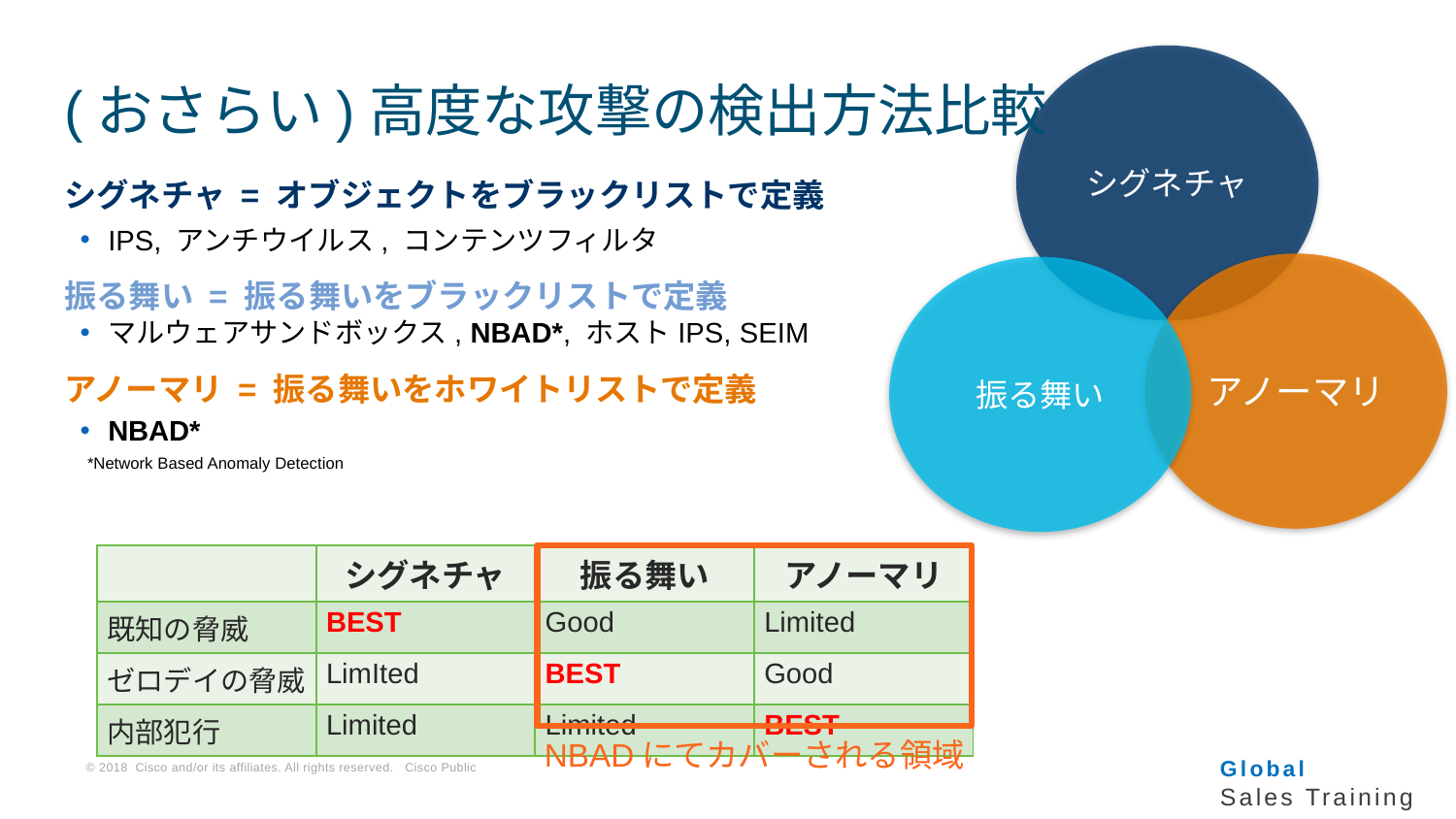

シグネチャ
アノーマリ
振る舞い
# (おさらい)高度な攻撃の検出方法比較
シグネチャ = オブジェクトをブラックリストで定義
IPS, アンチウイルス, コンテンツフィルタ
振る舞い = 振る舞いをブラックリストで定義
マルウェアサンドボックス, NBAD*, ホストIPS, SEIM
アノーマリ = 振る舞いをホワイトリストで定義
NBAD*
*Network Based Anomaly Detection

|  | シグネチャ | 振る舞い | アノーマリ |
| --- | --- | --- | --- |
| 既知の脅威 | BEST | Good | Limited |
| ゼロデイの脅威 | LimIted | BEST | Good |
| 内部犯行 | Limited | Limited | BEST |

NBADにてカバーされる領域